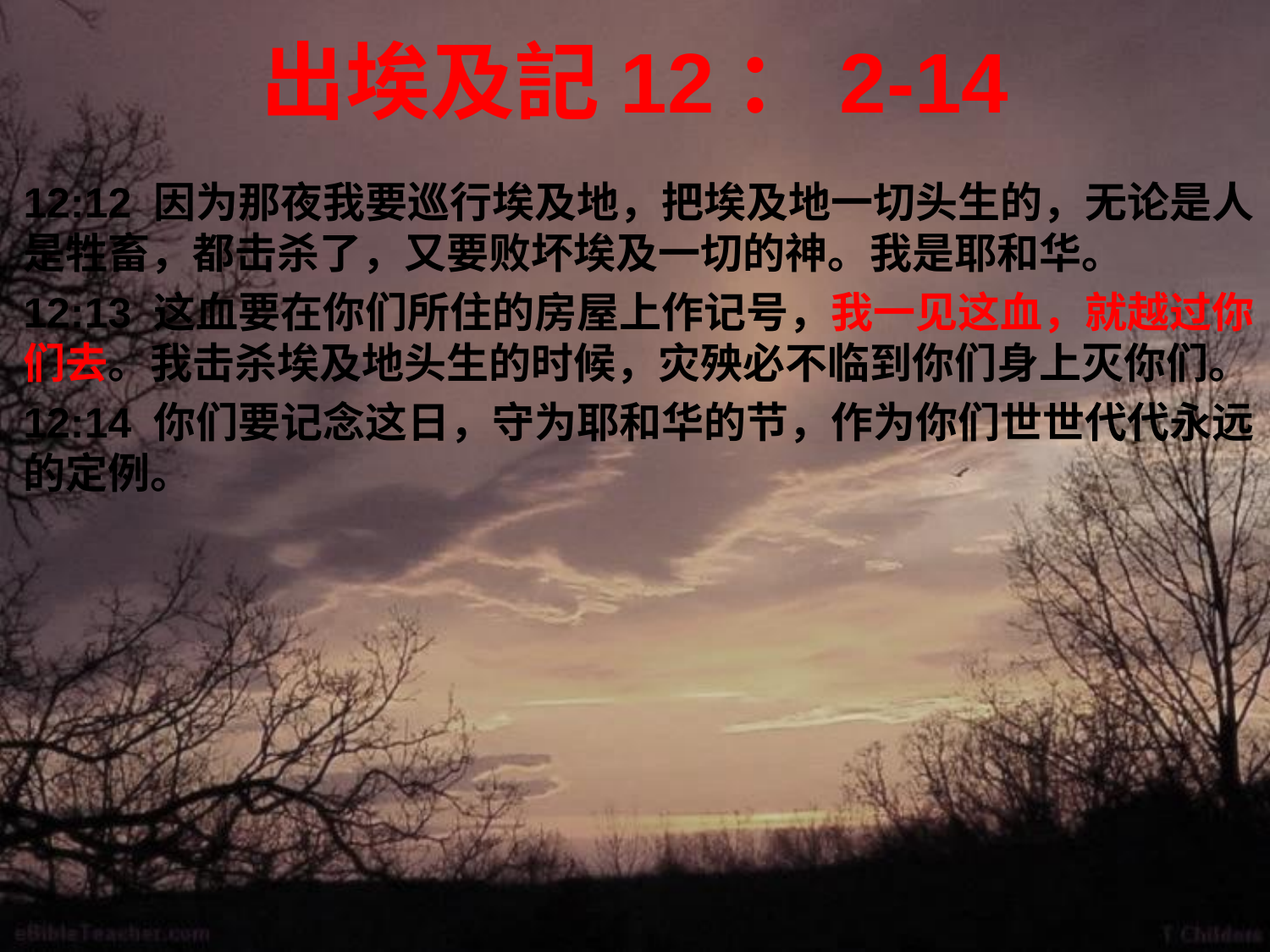

# 出埃及記12：2-14
12:12 因为那夜我要巡行埃及地，把埃及地一切头生的，无论是人是牲畜，都击杀了，又要败坏埃及一切的神。我是耶和华。
12:13 这血要在你们所住的房屋上作记号，我一见这血，就越过你们去。我击杀埃及地头生的时候，灾殃必不临到你们身上灭你们。
12:14 你们要记念这日，守为耶和华的节，作为你们世世代代永远的定例。